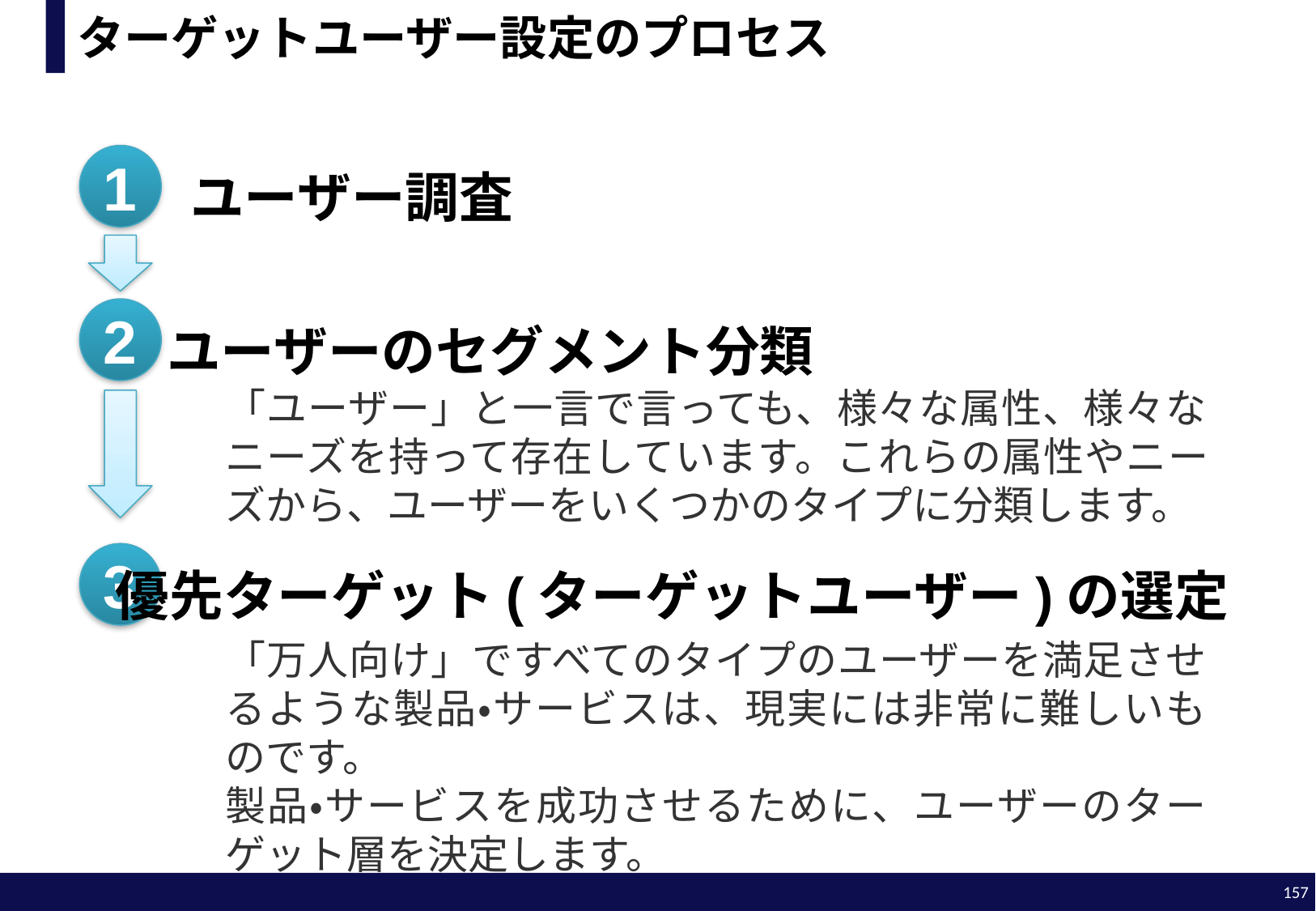

# ターゲットユーザー設定のプロセス
ユーザー調査
1

ユーザーのセグメント分類
2
「ユーザー」と一言で言っても、様々な属性、様々なニーズを持って存在しています。これらの属性やニーズから、ユーザーをいくつかのタイプに分類します。

優先ターゲット(ターゲットユーザー)の選定
3
「万人向け」ですべてのタイプのユーザーを満足させるような製品・サービスは、現実には非常に難しいものです。
製品・サービスを成功させるために、ユーザーのターゲット層を決定します。